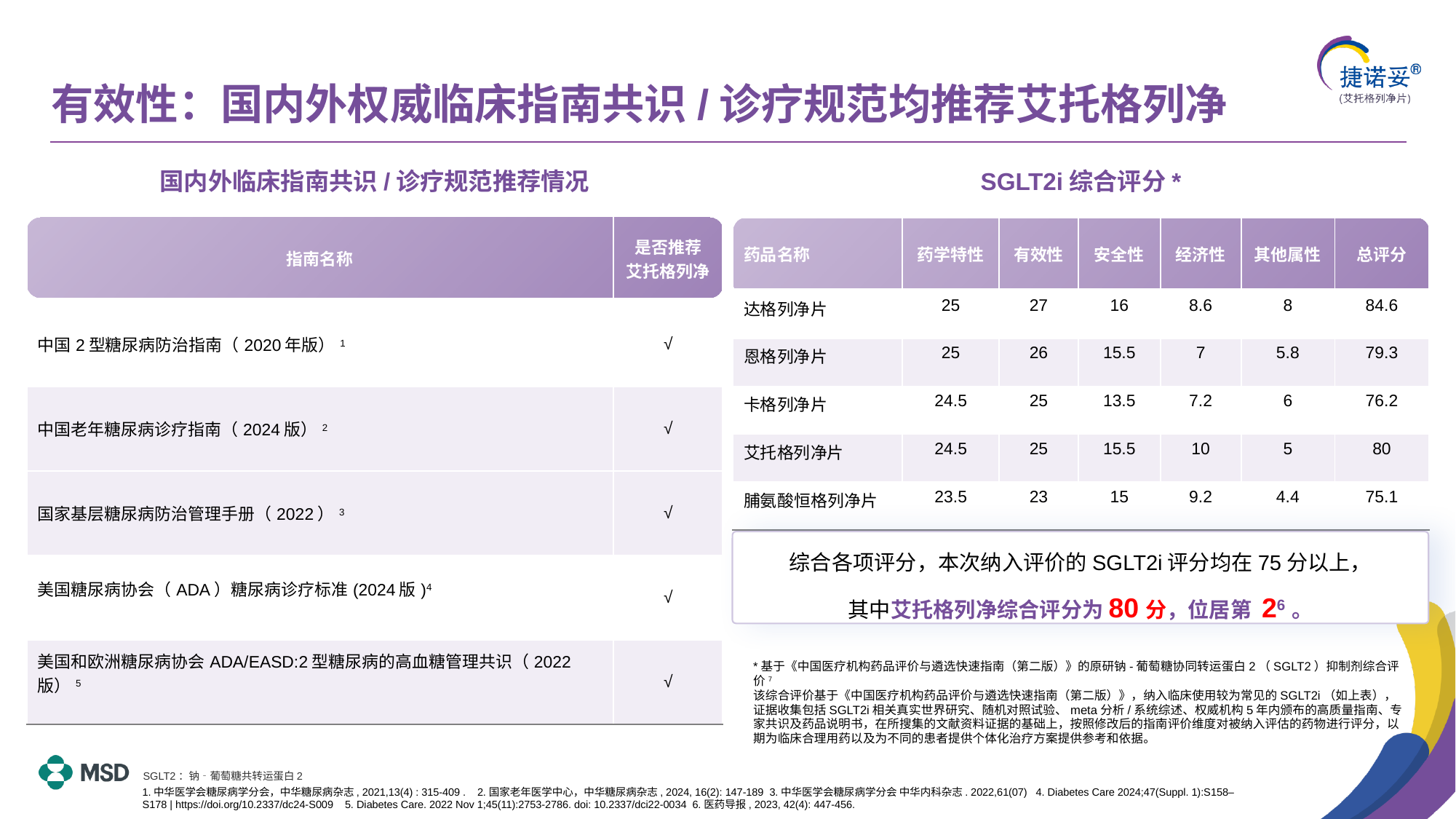

# 有效性：国内外权威临床指南共识/诊疗规范均推荐艾托格列净
国内外临床指南共识/诊疗规范推荐情况
SGLT2i综合评分*
| 指南名称 | 是否推荐 艾托格列净 |
| --- | --- |
| 中国2型糖尿病防治指南（2020年版）1 | √ |
| 中国老年糖尿病诊疗指南（2024版）2 | √ |
| 国家基层糖尿病防治管理手册（2022）3 | √ |
| 美国糖尿病协会（ADA）糖尿病诊疗标准(2024版)4 | √ |
| 美国和欧洲糖尿病协会ADA/EASD:2型糖尿病的高血糖管理共识（2022版）5 | √ |

| 药品名称 | 药学特性 | 有效性 | 安全性 | 经济性 | 其他属性 | 总评分 |
| --- | --- | --- | --- | --- | --- | --- |
| 达格列净片 | 25 | 27 | 16 | 8.6 | 8 | 84.6 |
| 恩格列净片 | 25 | 26 | 15.5 | 7 | 5.8 | 79.3 |
| 卡格列净片 | 24.5 | 25 | 13.5 | 7.2 | 6 | 76.2 |
| 艾托格列净片 | 24.5 | 25 | 15.5 | 10 | 5 | 80 |
| 脯氨酸恒格列净片 | 23.5 | 23 | 15 | 9.2 | 4.4 | 75.1 |
综合各项评分，本次纳入评价的SGLT2i评分均在75分以上，
其中艾托格列净综合评分为80分，位居第 26。

*基于《中国医疗机构药品评价与遴选快速指南（第二版）》的原研钠-葡萄糖协同转运蛋白2（SGLT2）抑制剂综合评价7
该综合评价基于《中国医疗机构药品评价与遴选快速指南（第二版）》，纳入临床使用较为常见的SGLT2i（如上表），证据收集包括SGLT2i相关真实世界研究、随机对照试验、meta分析/系统综述、权威机构5年内颁布的高质量指南、专家共识及药品说明书，在所搜集的文献资料证据的基础上，按照修改后的指南评价维度对被纳入评估的药物进行评分，以期为临床合理用药以及为不同的患者提供个体化治疗方案提供参考和依据。
SGLT2：钠‐葡萄糖共转运蛋白2
1.中华医学会糖尿病学分会，中华糖尿病杂志, 2021,13(4) : 315-409 .    2.国家老年医学中心，中华糖尿病杂志, 2024, 16(2): 147-189  3.中华医学会糖尿病学分会 中华内科杂志. 2022,61(07)   4. Diabetes Care 2024;47(Suppl. 1):S158–S178 | https://doi.org/10.2337/dc24-S009    5. Diabetes Care. 2022 Nov 1;45(11):2753-2786. doi: 10.2337/dci22-0034  6.医药导报, 2023, 42(4): 447-456.